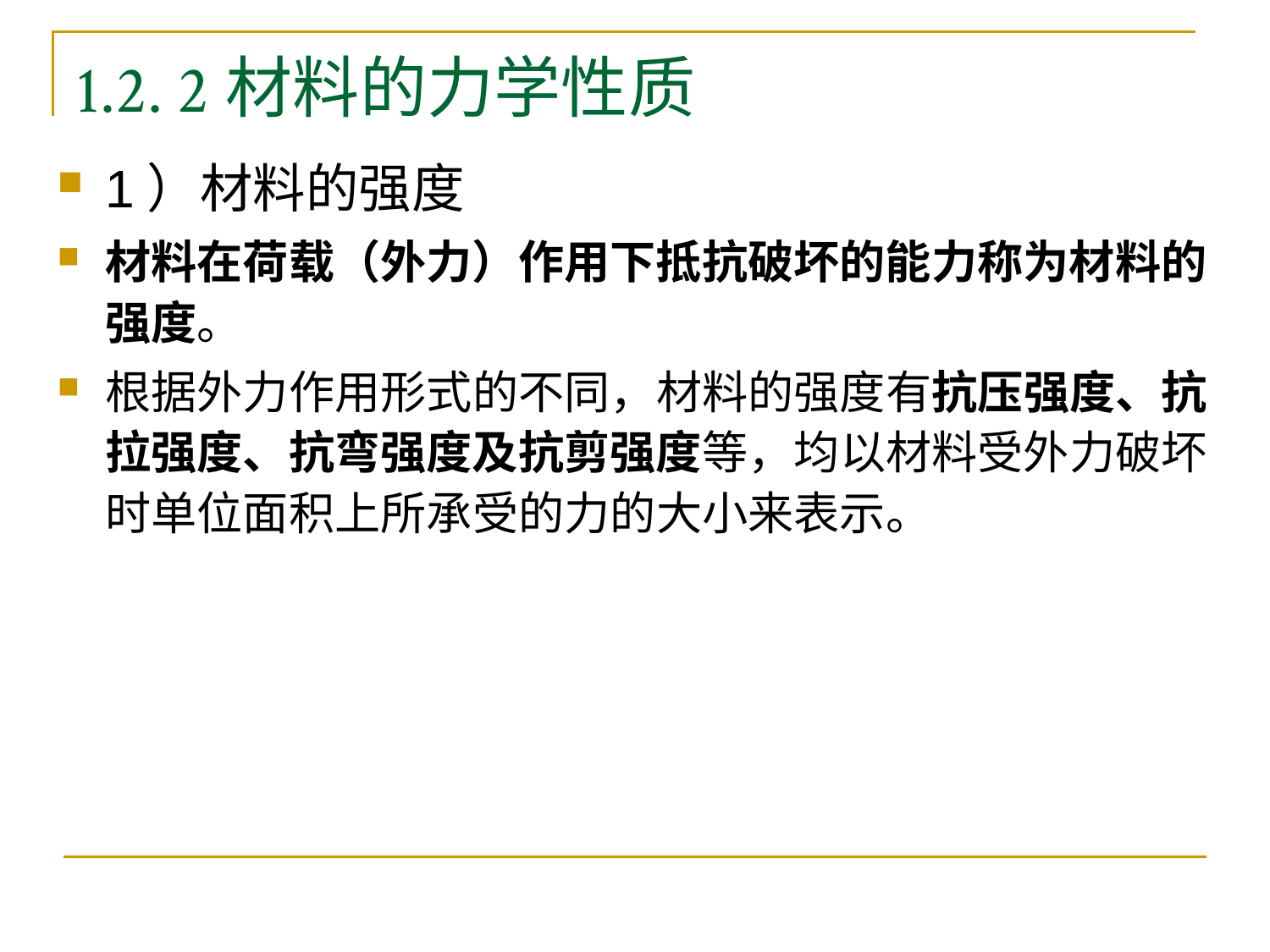

# 1.2. 2材料的力学性质
1）材料的强度
材料在荷载（外力）作用下抵抗破坏的能力称为材料的强度。
根据外力作用形式的不同，材料的强度有抗压强度、抗拉强度、抗弯强度及抗剪强度等，均以材料受外力破坏时单位面积上所承受的力的大小来表示。